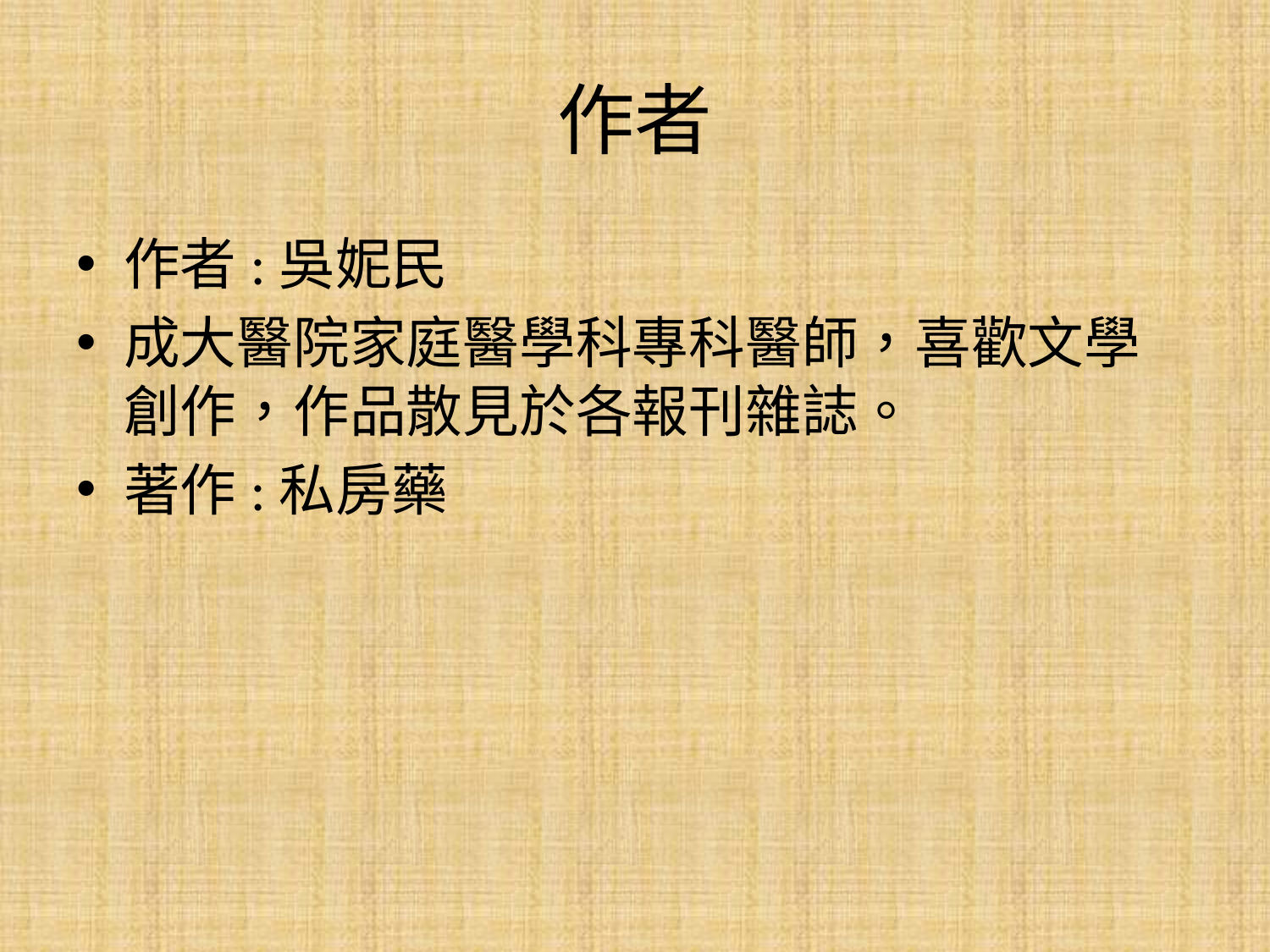

# 作者
作者:吳妮民
成大醫院家庭醫學科專科醫師，喜歡文學創作，作品散見於各報刊雜誌。
著作:私房藥